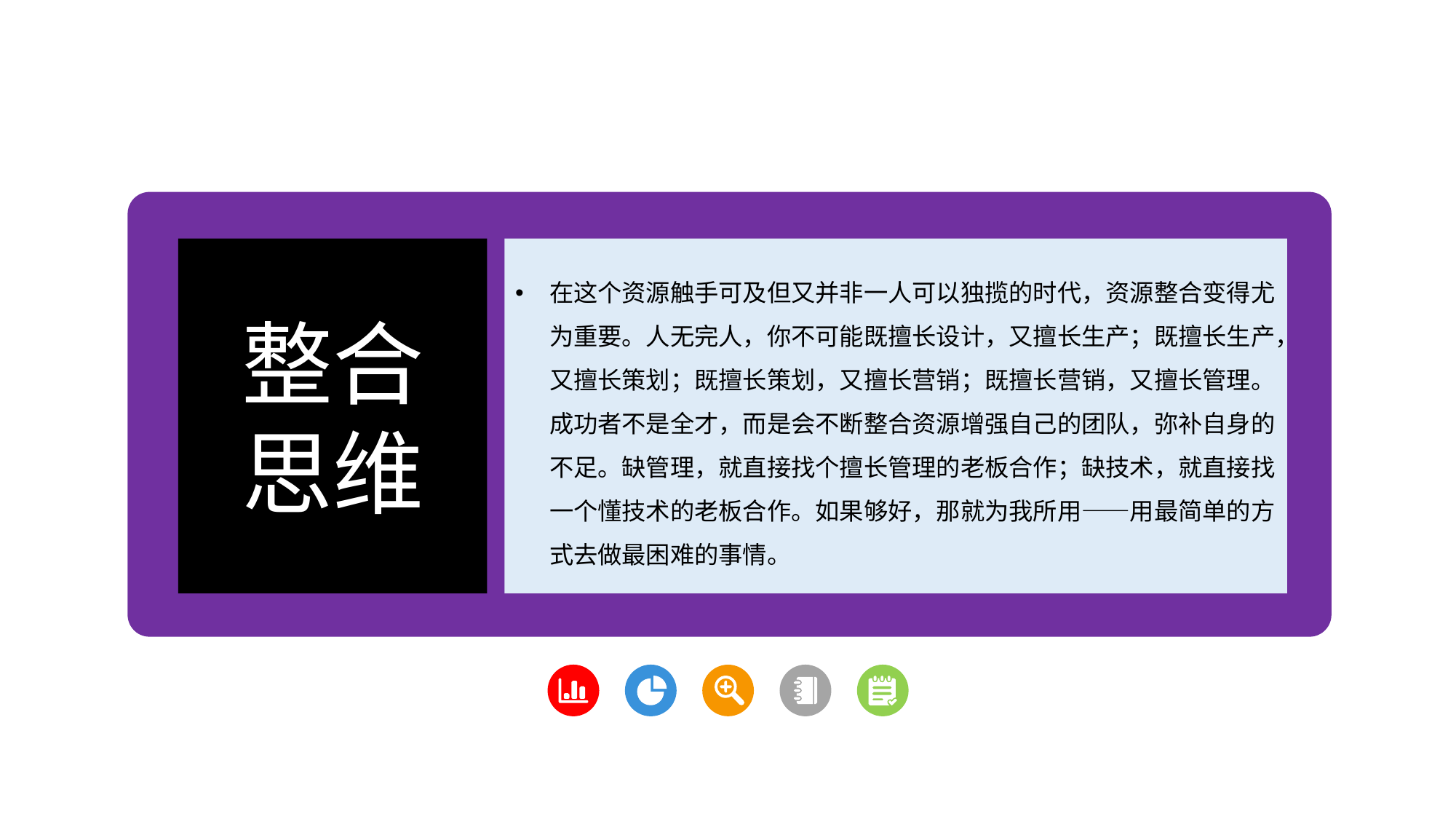

整合
思维
在这个资源触手可及但又并非一人可以独揽的时代，资源整合变得尤为重要。人无完人，你不可能既擅长设计，又擅长生产；既擅长生产，又擅长策划；既擅长策划，又擅长营销；既擅长营销，又擅长管理。成功者不是全才，而是会不断整合资源增强自己的团队，弥补自身的不足。缺管理，就直接找个擅长管理的老板合作；缺技术，就直接找一个懂技术的老板合作。如果够好，那就为我所用——用最简单的方式去做最困难的事情。